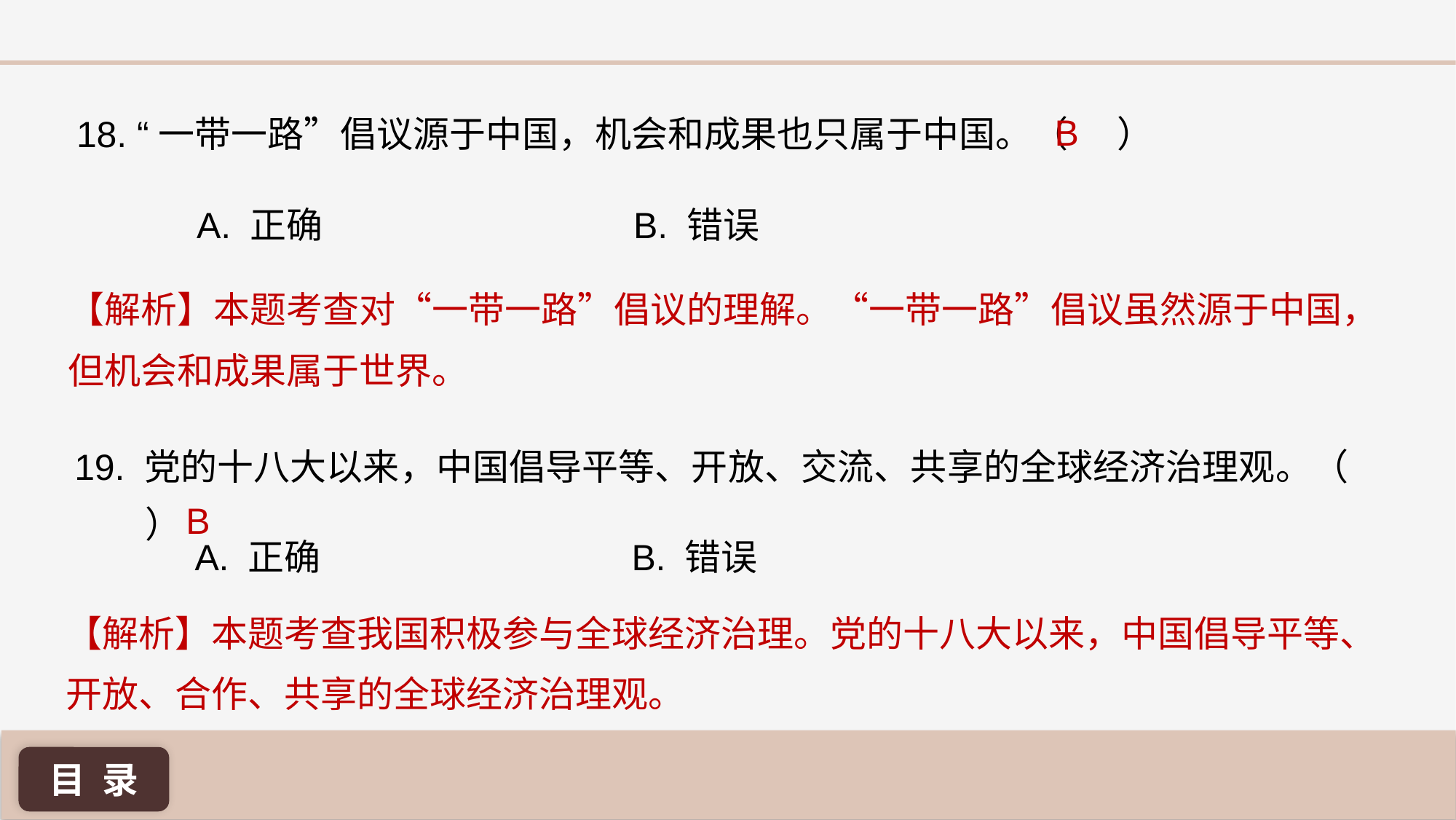

B
18. “一带一路”倡议源于中国，机会和成果也只属于中国。（      ）
A. 正确 			B. 错误
【解析】本题考查对“一带一路”倡议的理解。“一带一路”倡议虽然源于中国，但机会和成果属于世界。
19. 党的十八大以来，中国倡导平等、开放、交流、共享的全球经济治理观。（      ）
B
A. 正确 			B. 错误
【解析】本题考查我国积极参与全球经济治理。党的十八大以来，中国倡导平等、开放、合作、共享的全球经济治理观。